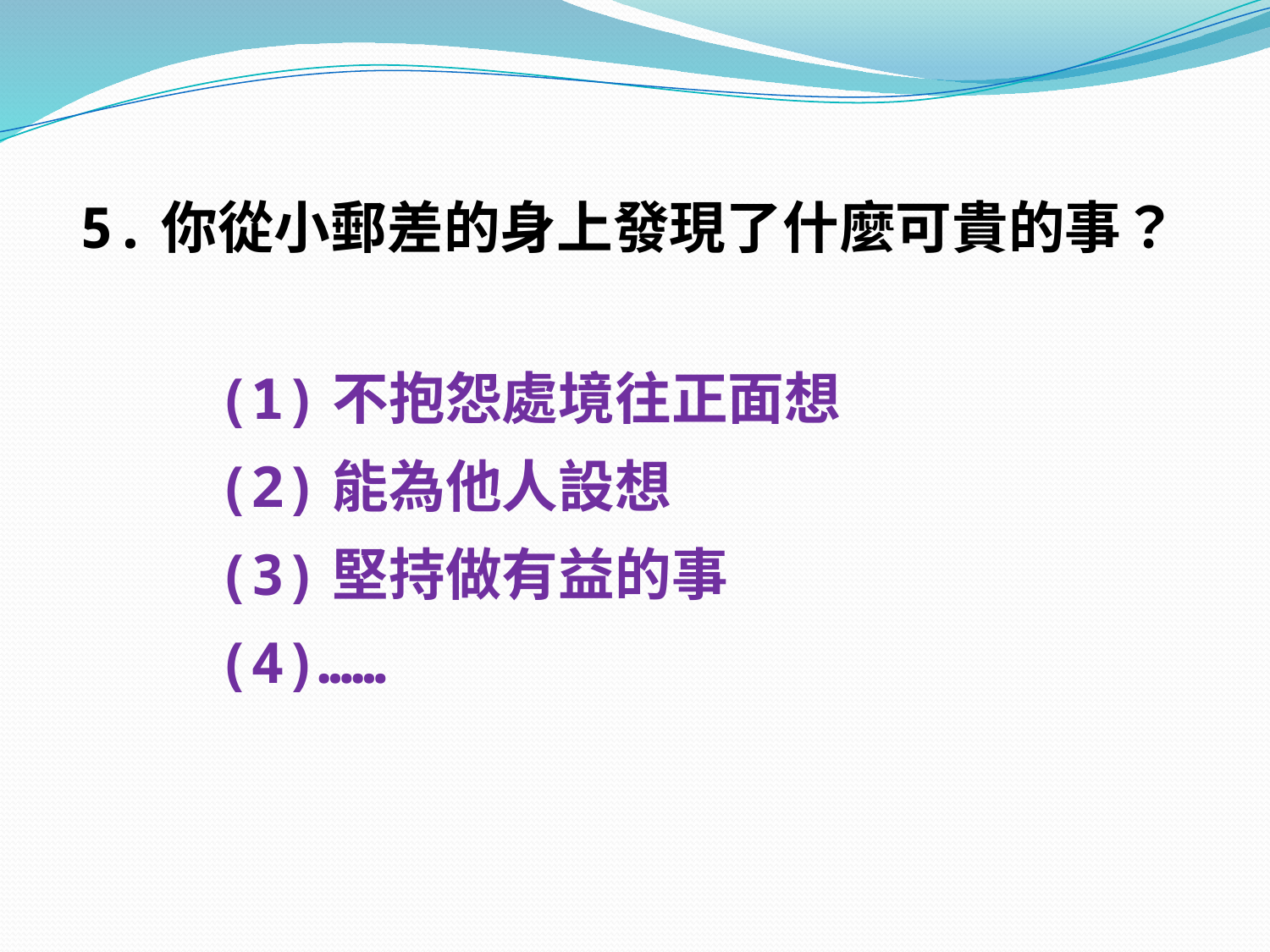

5.你從小郵差的身上發現了什麼可貴的事？
(1)不抱怨處境往正面想
(2)能為他人設想
(3)堅持做有益的事
(4)……